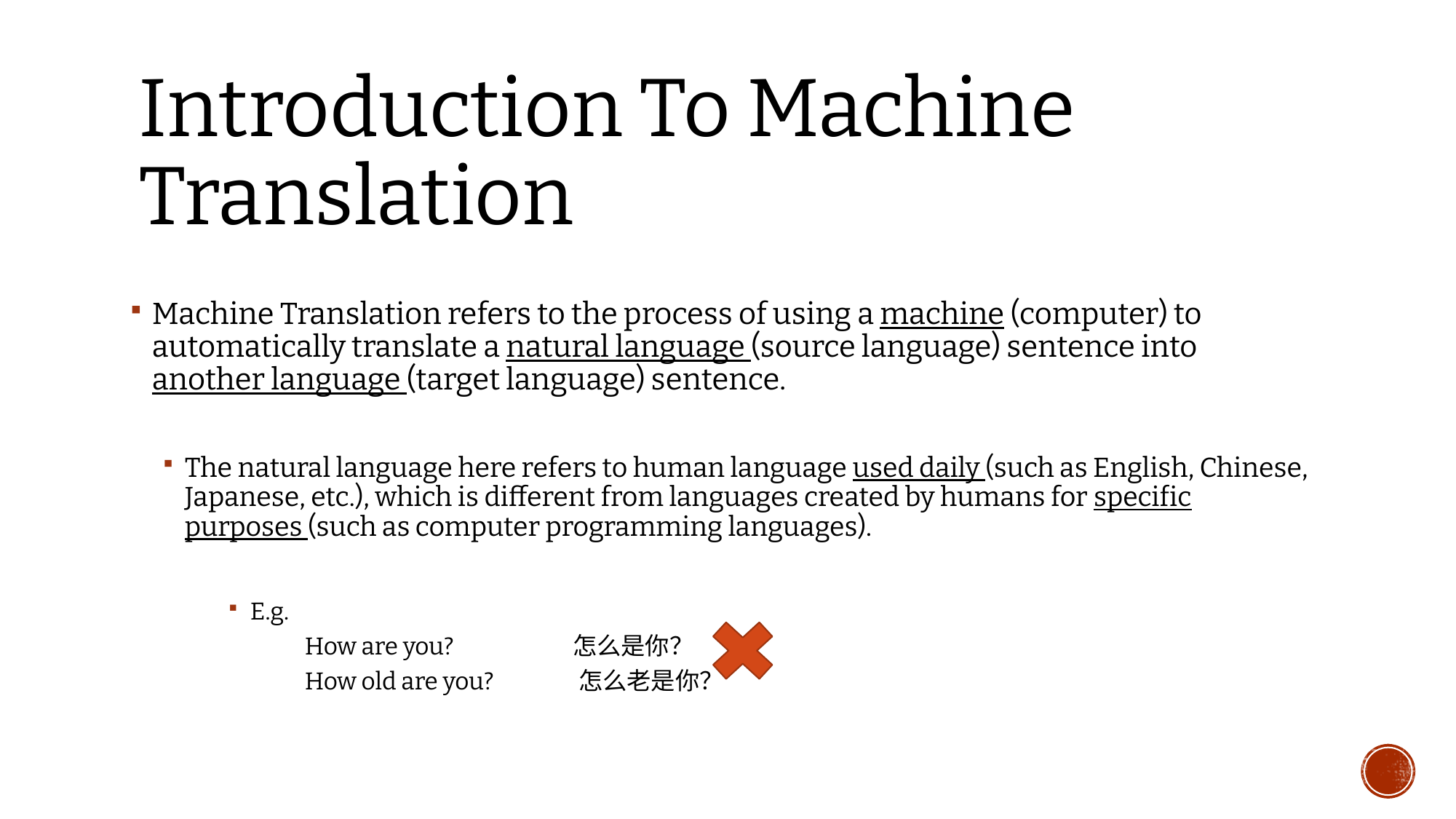

# Introduction To Machine Translation
Machine Translation refers to the process of using a machine (computer) to automatically translate a natural language (source language) sentence into another language (target language) sentence.

The natural language here refers to human language used daily (such as English, Chinese, Japanese, etc.), which is different from languages created by humans for specific purposes (such as computer programming languages).

E.g.
	How are you?                       怎么是你？
	How old are you?                怎么老是你？